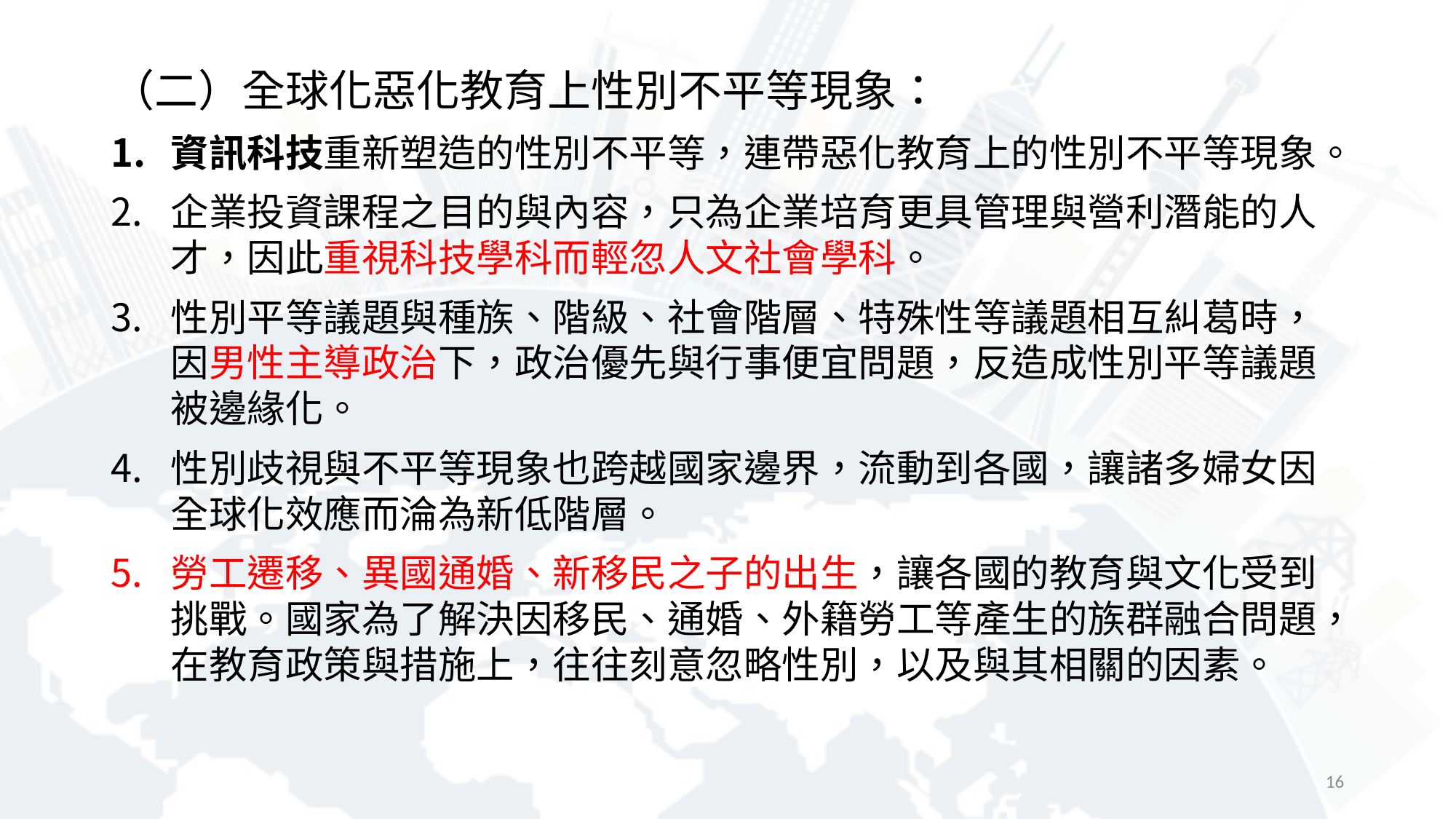

（二）全球化惡化教育上性別不平等現象：
資訊科技重新塑造的性別不平等，連帶惡化教育上的性別不平等現象。
企業投資課程之目的與內容，只為企業培育更具管理與營利潛能的人才，因此重視科技學科而輕忽人文社會學科。
性別平等議題與種族、階級、社會階層、特殊性等議題相互糾葛時，因男性主導政治下，政治優先與行事便宜問題，反造成性別平等議題被邊緣化。
性別歧視與不平等現象也跨越國家邊界，流動到各國，讓諸多婦女因全球化效應而淪為新低階層。
勞工遷移、異國通婚、新移民之子的出生，讓各國的教育與文化受到挑戰。國家為了解決因移民、通婚、外籍勞工等產生的族群融合問題，在教育政策與措施上，往往刻意忽略性別，以及與其相關的因素。
16